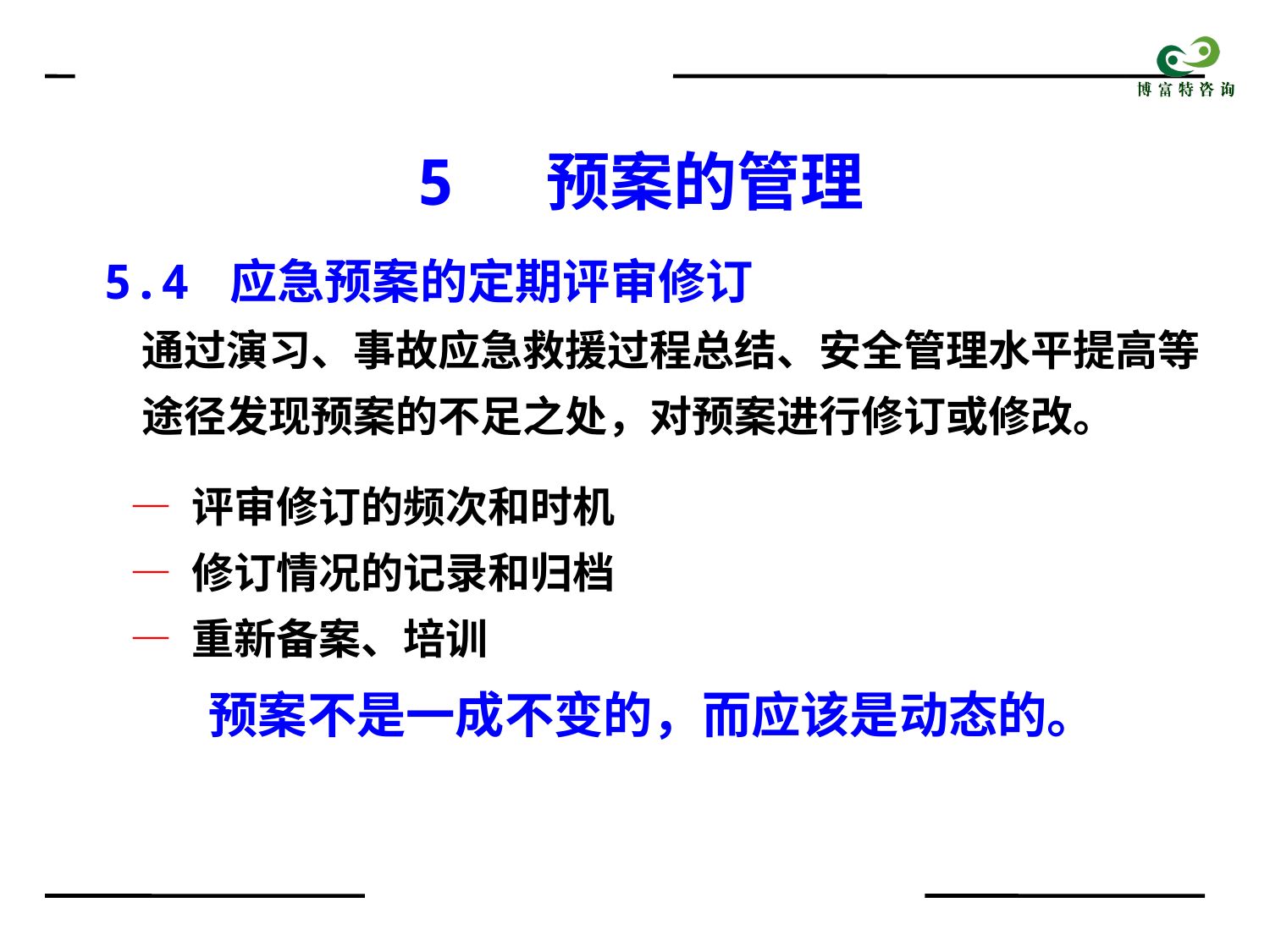

5  预案的管理
 5.4 应急预案的定期评审修订
通过演习、事故应急救援过程总结、安全管理水平提高等途径发现预案的不足之处，对预案进行修订或修改。

    — 评审修订的频次和时机
    — 修订情况的记录和归档
    — 重新备案、培训
预案不是一成不变的，而应该是动态的。